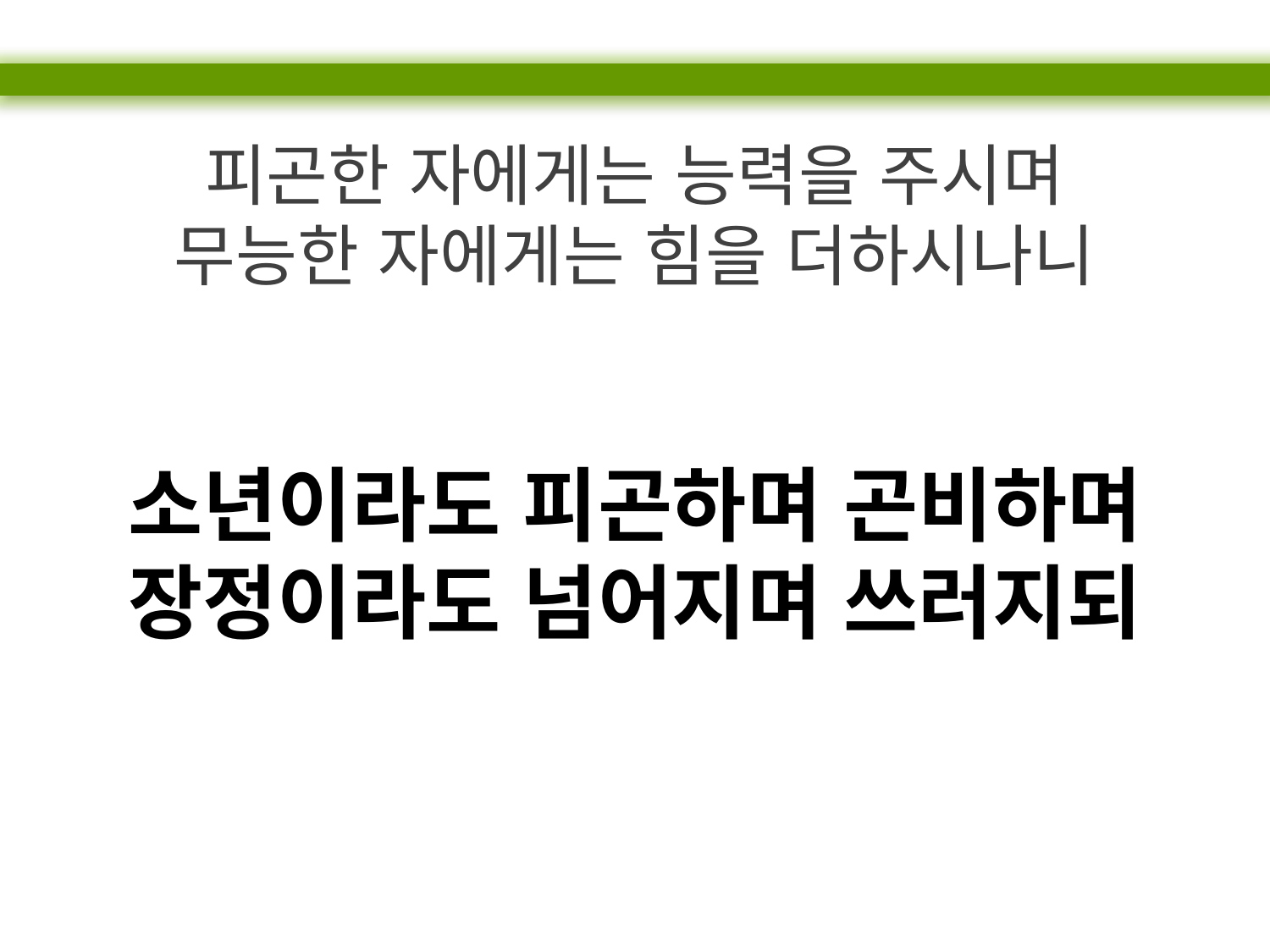

피곤한 자에게는 능력을 주시며
무능한 자에게는 힘을 더하시나니
소년이라도 피곤하며 곤비하며
장정이라도 넘어지며 쓰러지되